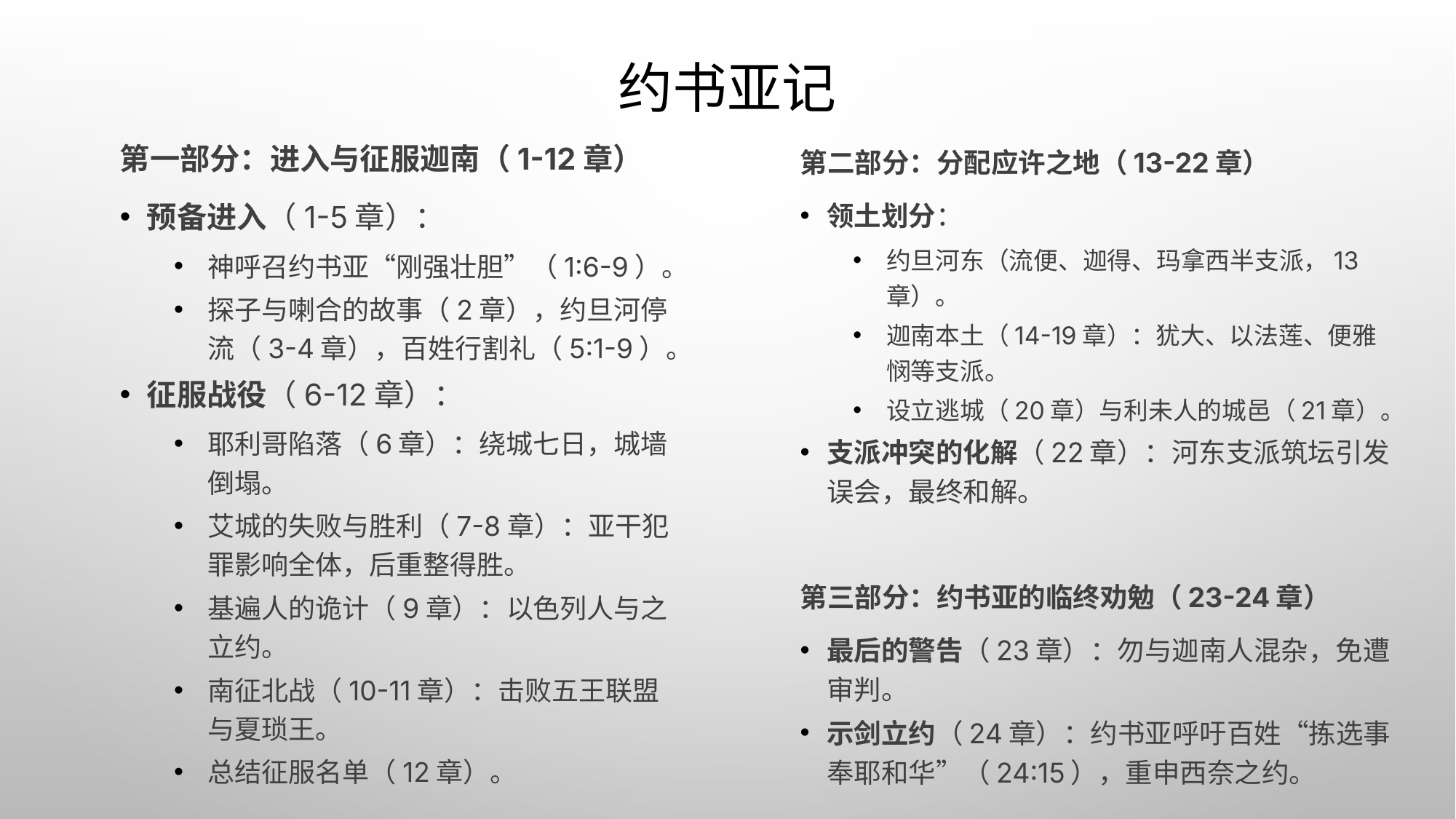

# 约书亚记
第一部分：进入与征服迦南（1-12章）
预备进入（1-5章）：
神呼召约书亚“刚强壮胆”（1:6-9）。
探子与喇合的故事（2章），约旦河停流（3-4章），百姓行割礼（5:1-9）。
征服战役（6-12章）：
耶利哥陷落（6章）：绕城七日，城墙倒塌。
艾城的失败与胜利（7-8章）：亚干犯罪影响全体，后重整得胜。
基遍人的诡计（9章）：以色列人与之立约。
南征北战（10-11章）：击败五王联盟与夏琐王。
总结征服名单（12章）。

第二部分：分配应许之地（13-22章）
领土划分：
约旦河东（流便、迦得、玛拿西半支派，13章）。
迦南本土（14-19章）：犹大、以法莲、便雅悯等支派。
设立逃城（20章）与利未人的城邑（21章）。
支派冲突的化解（22章）：河东支派筑坛引发误会，最终和解。

第三部分：约书亚的临终劝勉（23-24章）
最后的警告（23章）：勿与迦南人混杂，免遭审判。
示剑立约（24章）：约书亚呼吁百姓“拣选事奉耶和华”（24:15），重申西奈之约。